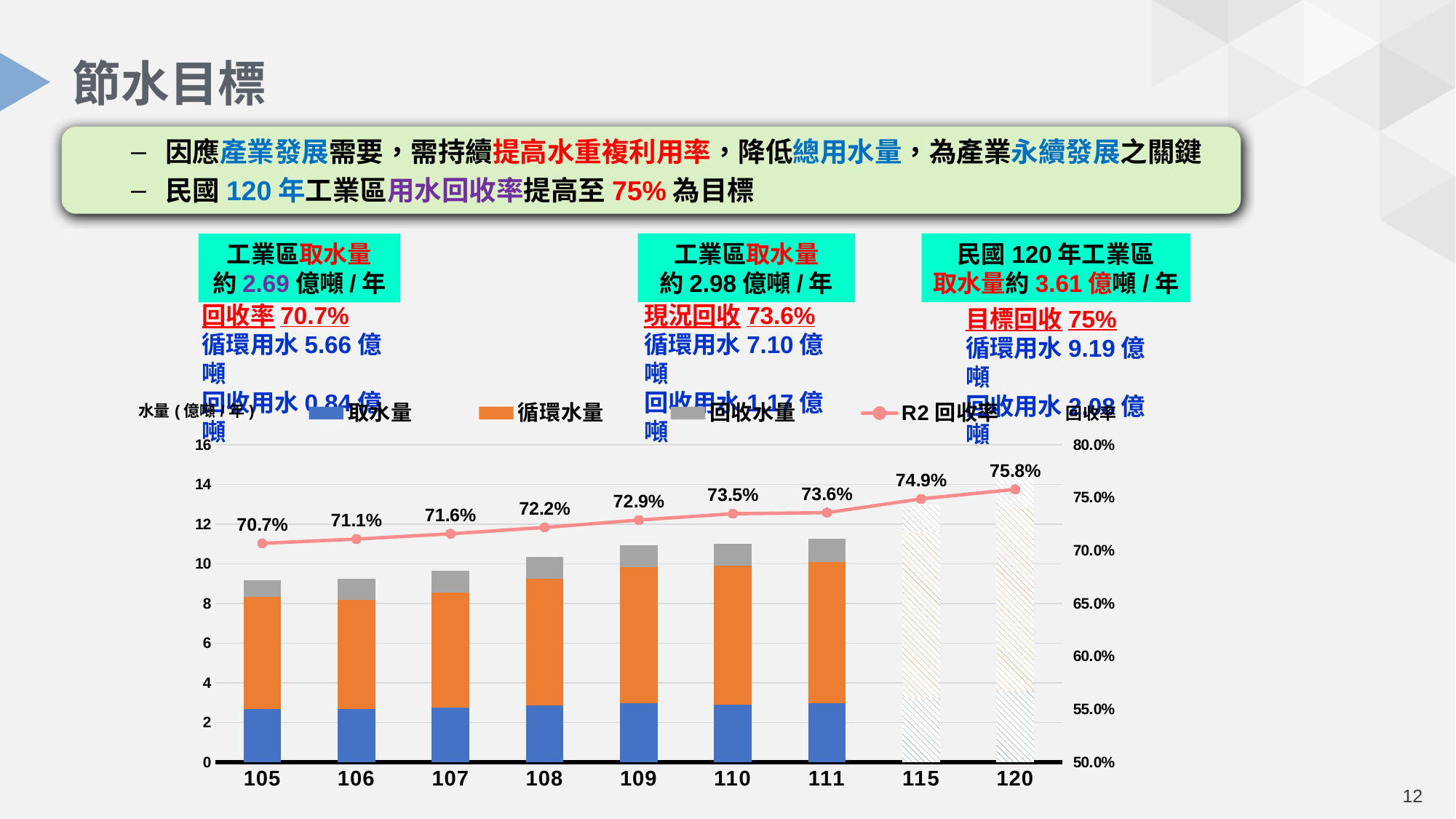

# 節水目標
因應產業發展需要，需持續提高水重複利用率，降低總用水量，為產業永續發展之關鍵
民國120年工業區用水回收率提高至75%為目標
民國120年工業區
取水量約3.61億噸/年
工業區取水量
約2.98億噸/年
工業區取水量
約2.69億噸/年
現況回收73.6%
循環用水7.10億噸
回收用水1.17億噸
回收率70.7%
循環用水5.66億噸
回收用水0.84億噸
目標回收75%
循環用水9.19億噸
回收用水2.08億噸

### Chart

| Category | 取水量 | 循環水量 | 回收水量 | R2回收率 |
|---|---|---|---|---|
| 105 | 2.69 | 5.659999999999999 | 0.8400000000000001 | 0.7070000000000001 |
| 106 | 2.6762999999999995 | 5.52 | 1.05 | 0.7110000000000001 |
| 107 | 2.741991718733773 | 5.8218209215600005 | 1.0888009026068497 | 0.7160000000000001 |
| 108 | 2.8717678043337718 | 6.388932578639998 | 1.0838851506068496 | 0.7220000000000001 |
| 109 | 2.96393845259286 | 6.874961613559998 | 1.0965269100132218 | 0.7290000000000001 |
| 110 | 2.9183161642405726 | 6.99831739786 | 1.0958802698132215 | 0.7350000000000001 |
| 111 | 2.984004489623754 | 7.1080604712 | 1.1688474452132218 | 0.7360000000000001 |
| 115 | 3.260313605346531 | 8.355077118555009 | 1.3739065085547573 | 0.7490000000000001 |
| 120 | 3.6057 | 9.193000000000001 | 2.0802 | 0.7580000000000001 |
12